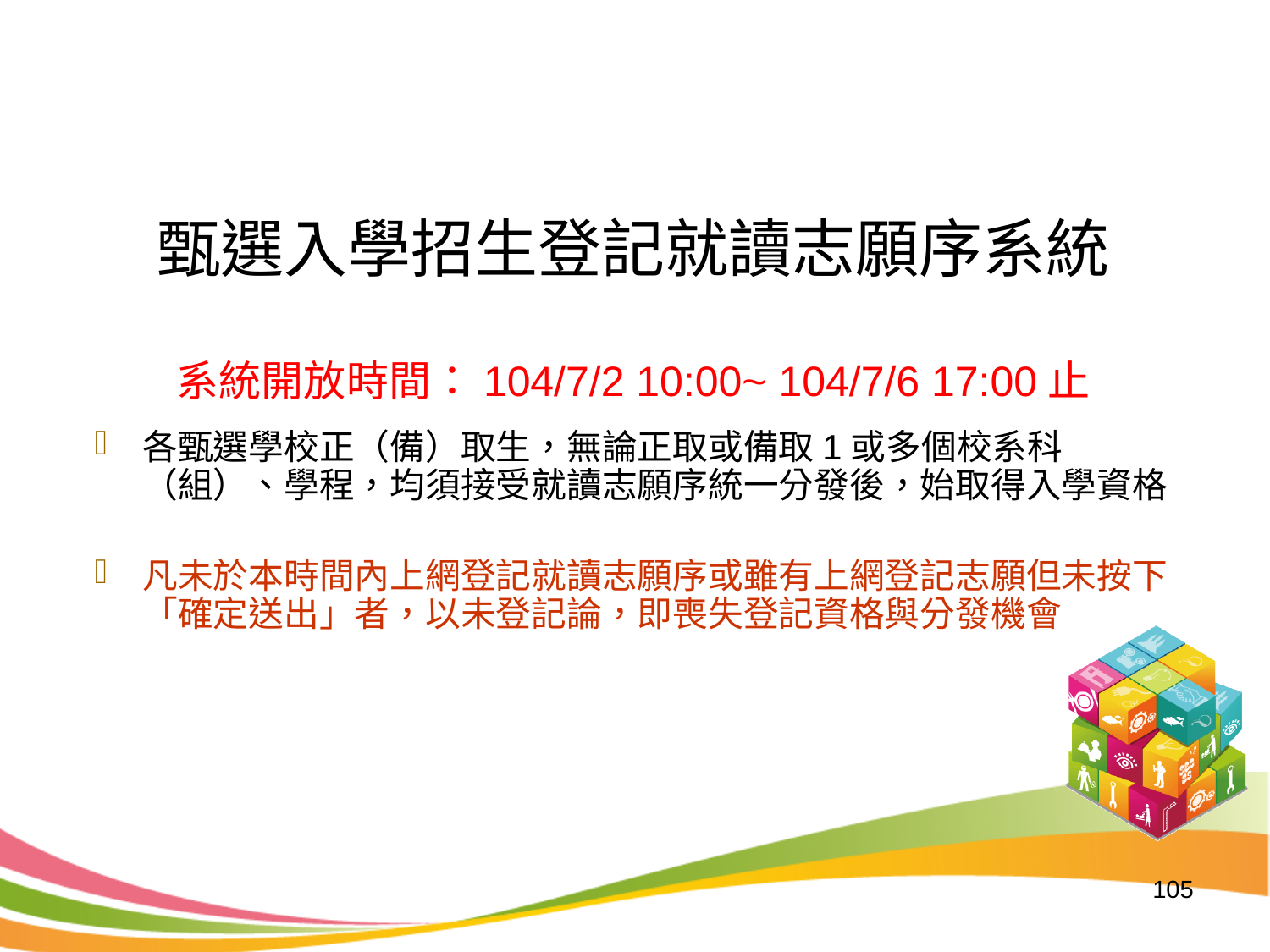

甄選入學招生登記就讀志願序系統

系統開放時間：104/7/2 10:00~ 104/7/6 17:00止

各甄選學校正（備）取生，無論正取或備取1或多個校系科（組）、學程，均須接受就讀志願序統一分發後，始取得入學資格

凡未於本時間內上網登記就讀志願序或雖有上網登記志願但未按下「確定送出」者，以未登記論，即喪失登記資格與分發機會

105